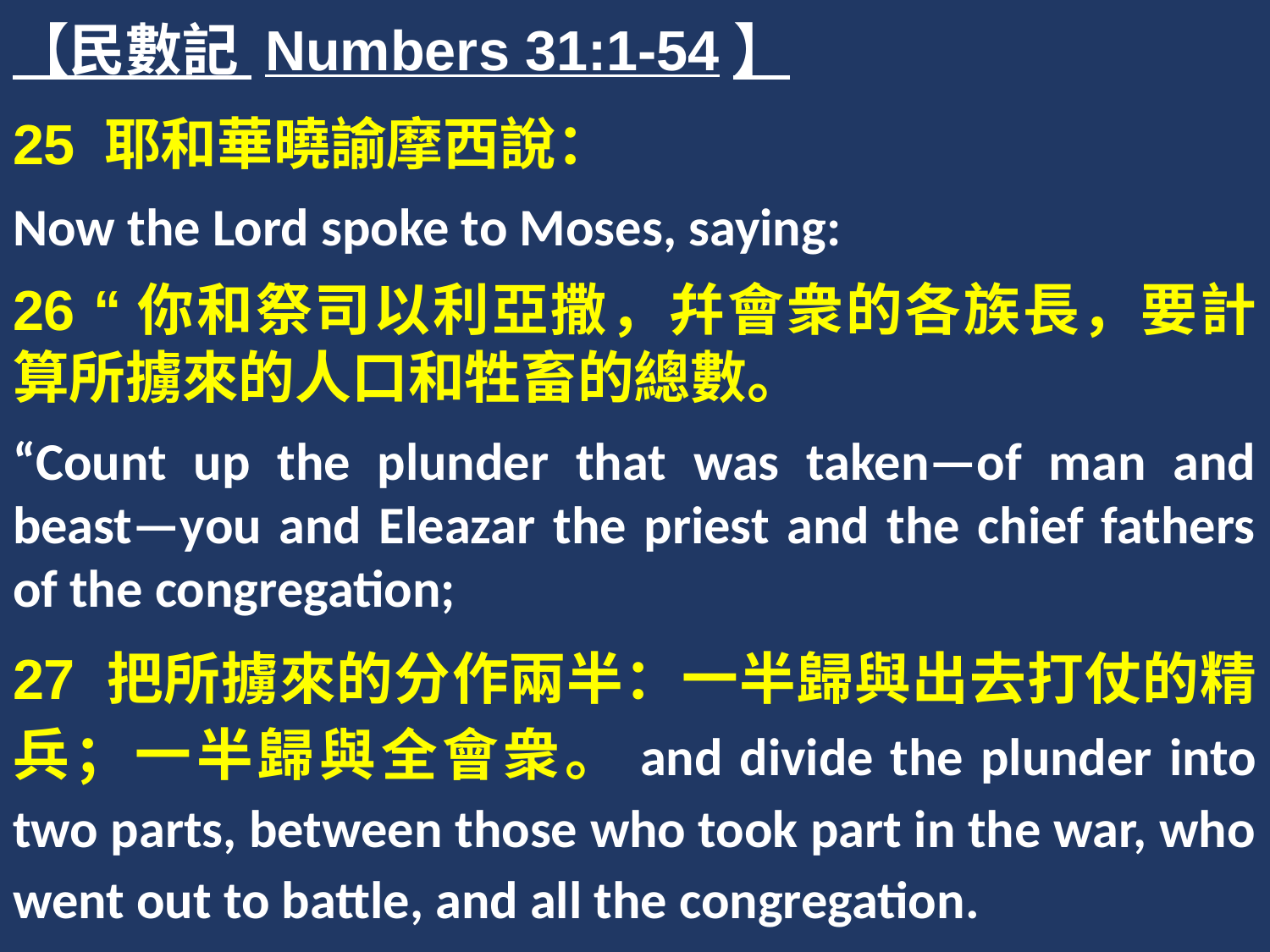

【民數記 Numbers 31:1-54】
25 耶和華曉諭摩西說：
Now the Lord spoke to Moses, saying:
26 “你和祭司以利亞撒，幷會衆的各族長，要計算所擄來的人口和牲畜的總數。
“Count up the plunder that was taken—of man and beast—you and Eleazar the priest and the chief fathers of the congregation;
27 把所擄來的分作兩半：一半歸與出去打仗的精兵；一半歸與全會衆。and divide the plunder into two parts, between those who took part in the war, who went out to battle, and all the congregation.